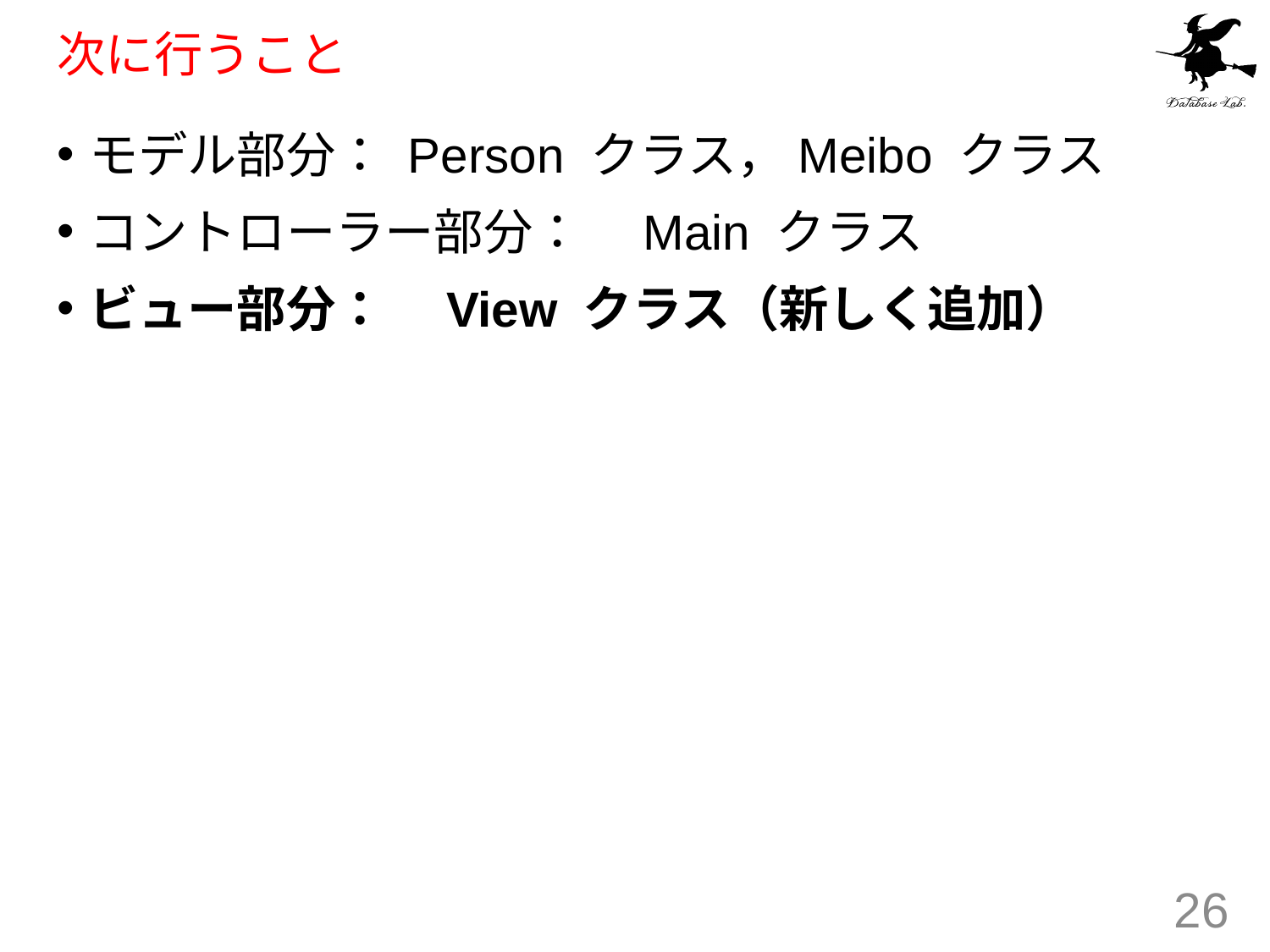

# 次に行うこと
モデル部分： Person クラス，Meibo クラス
コントローラー部分：　Main クラス
ビュー部分：　View クラス（新しく追加）
26